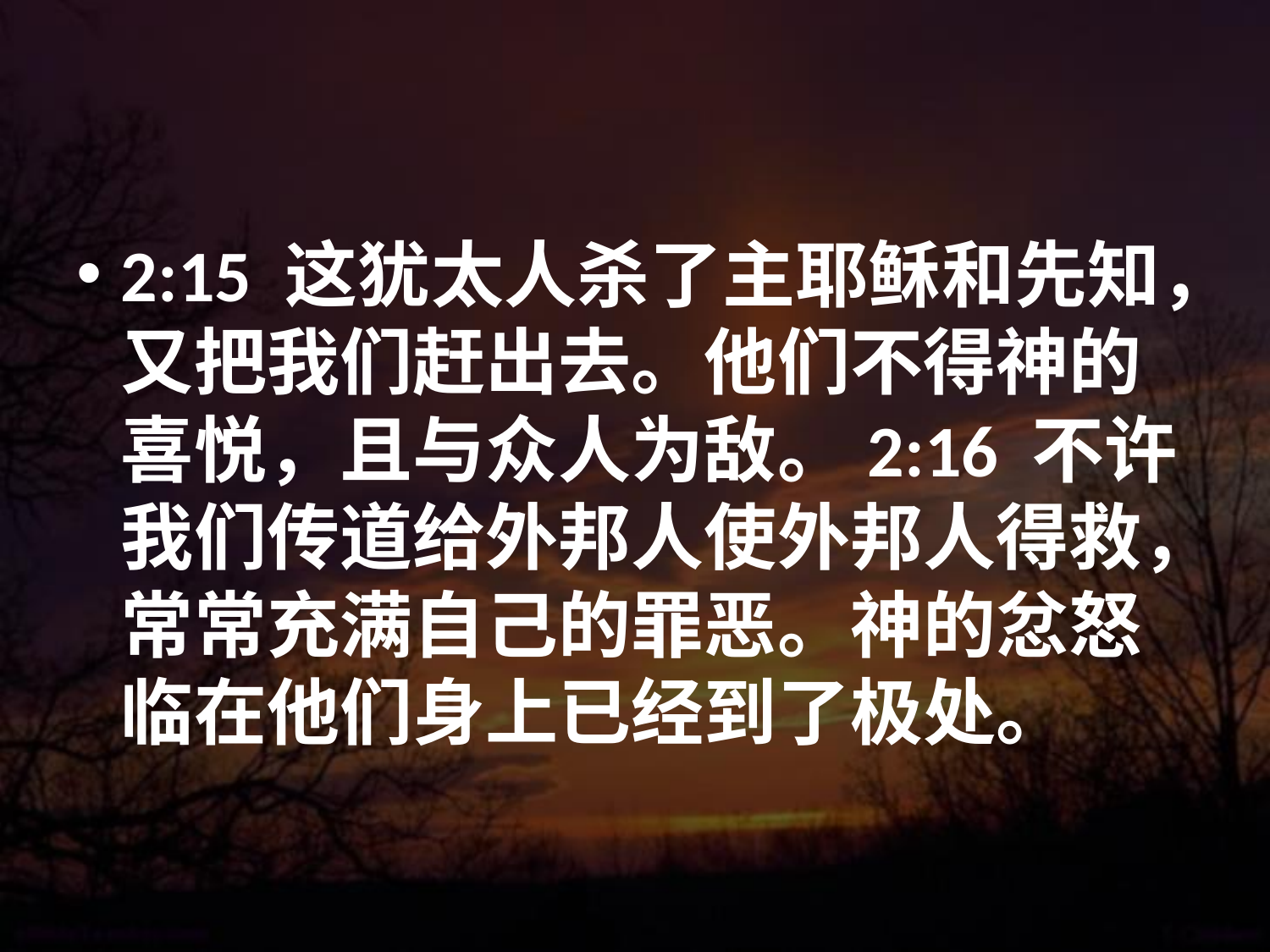

#
2:15 这犹太人杀了主耶稣和先知，又把我们赶出去。他们不得神的喜悦，且与众人为敌。2:16 不许我们传道给外邦人使外邦人得救，常常充满自己的罪恶。神的忿怒临在他们身上已经到了极处。